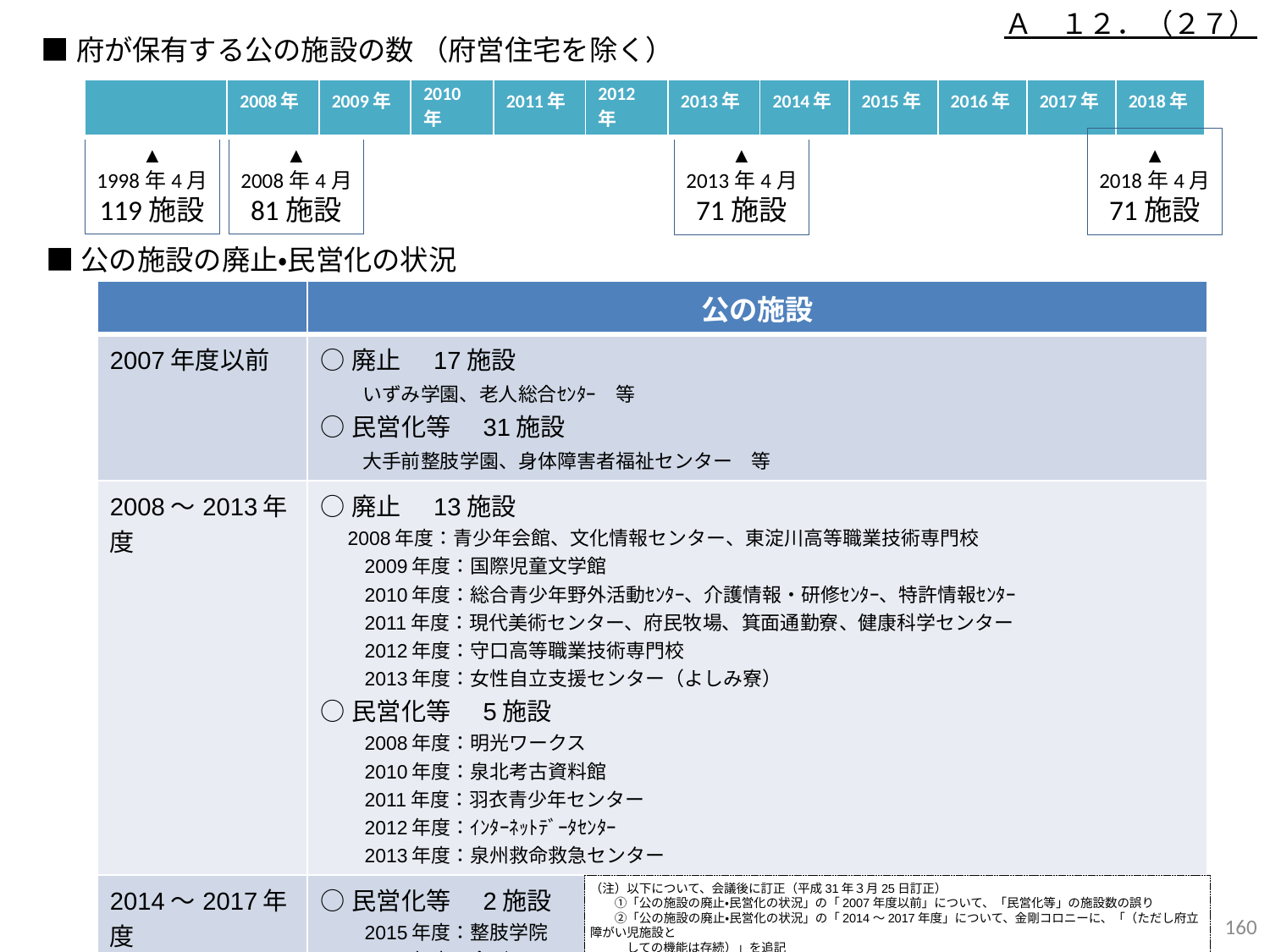

Ａ　１２．（２７）
■府が保有する公の施設の数 （府営住宅を除く）
|  | 2008年 | 2009年 | 2010年 | 2011年 | 2012年 | 2013年 | 2014年 | 2015年 | 2016年 | 2017年 | 2018年 |
| --- | --- | --- | --- | --- | --- | --- | --- | --- | --- | --- | --- |
▲
1998年4月
119施設
▲
2008年4月
81施設
▲
2013年4月
71施設
▲
2018年4月
71施設
■公の施設の廃止・民営化の状況
|  | 公の施設 |
| --- | --- |
| 2007年度以前 | ○廃止　17施設 　　いずみ学園、老人総合ｾﾝﾀｰ　等 ○民営化等　31施設 　　大手前整肢学園、身体障害者福祉センター　等 |
| 2008～2013年度 | ○廃止　13施設 2008年度：青少年会館、文化情報センター、東淀川高等職業技術専門校 　　2009年度：国際児童文学館 　　2010年度：総合青少年野外活動ｾﾝﾀｰ、介護情報・研修ｾﾝﾀｰ、特許情報ｾﾝﾀｰ 　　2011年度：現代美術センター、府民牧場、箕面通勤寮、健康科学センター 　　2012年度：守口高等職業技術専門校 　　2013年度：女性自立支援センター（よしみ寮） ○民営化等　5施設 　　2008年度：明光ワークス 　　2010年度：泉北考古資料館 　　2011年度：羽衣青少年センター 　　2012年度：ｲﾝﾀｰﾈｯﾄﾃﾞｰﾀｾﾝﾀｰ 　　2013年度：泉州救命救急センター |
| 2014～2017年度 | ○民営化等　2施設 　　2015年度：整肢学院 　　2017年度：金剛コロニー（ただし府立障がい児施設としての機能は存続） |
（注）以下について、会議後に訂正（平成31年３月25日訂正）
　　①「公の施設の廃止・民営化の状況」の「2007年度以前」について、「民営化等」の施設数の誤り
　　②「公の施設の廃止・民営化の状況」の「2014～2017年度」について、金剛コロニーに、「（ただし府立障がい児施設と
　　　しての機能は存続）」を追記
160